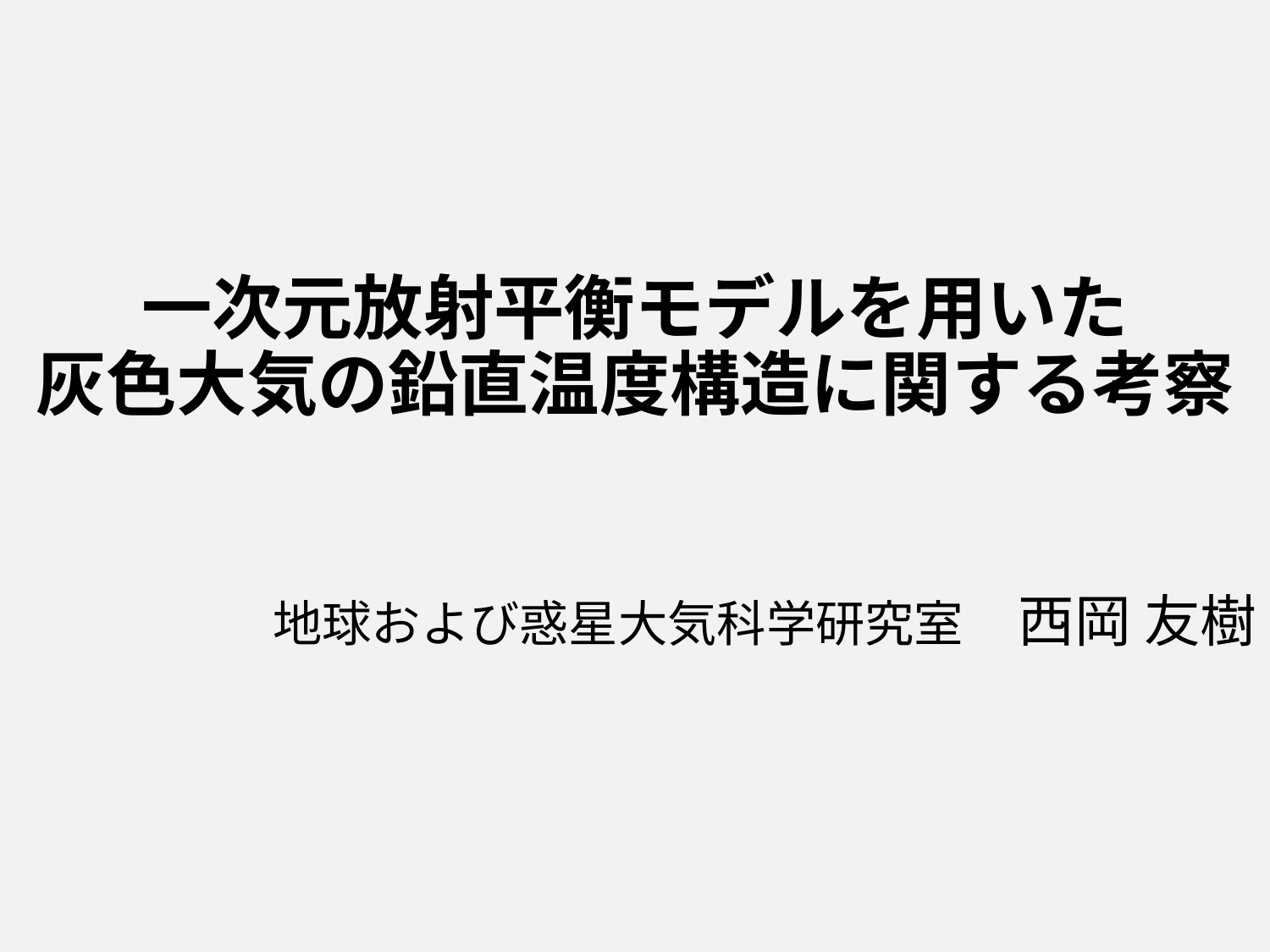

# 一次元放射平衡モデルを用いた 灰色大気の鉛直温度構造に関する考察
地球および惑星大気科学研究室     西岡 友樹